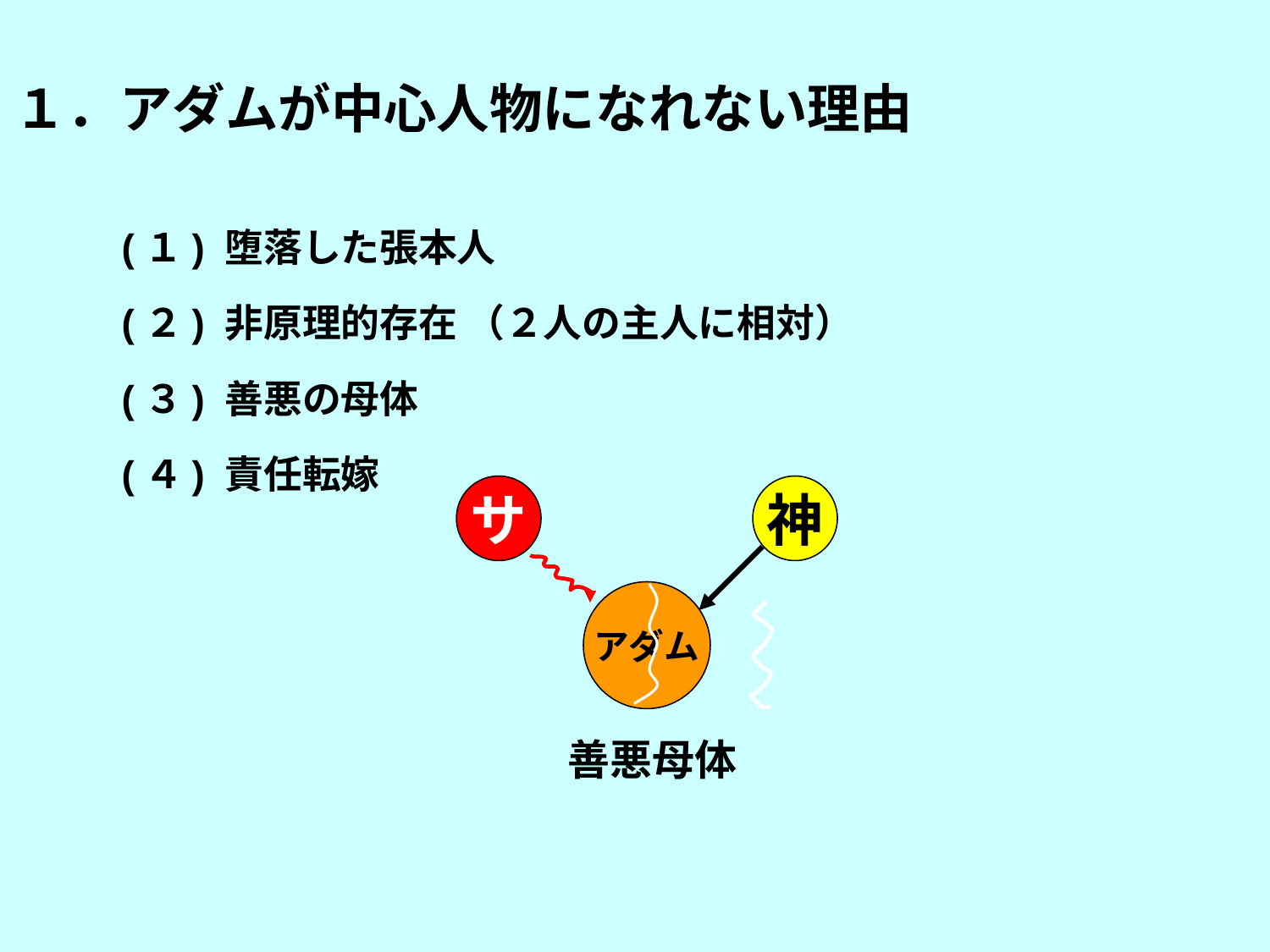

１．アダムが中心人物になれない理由
(１) 堕落した張本人
(２) 非原理的存在 （２人の主人に相対）
(３) 善悪の母体
(４) 責任転嫁
サ
神

アダム

善悪母体